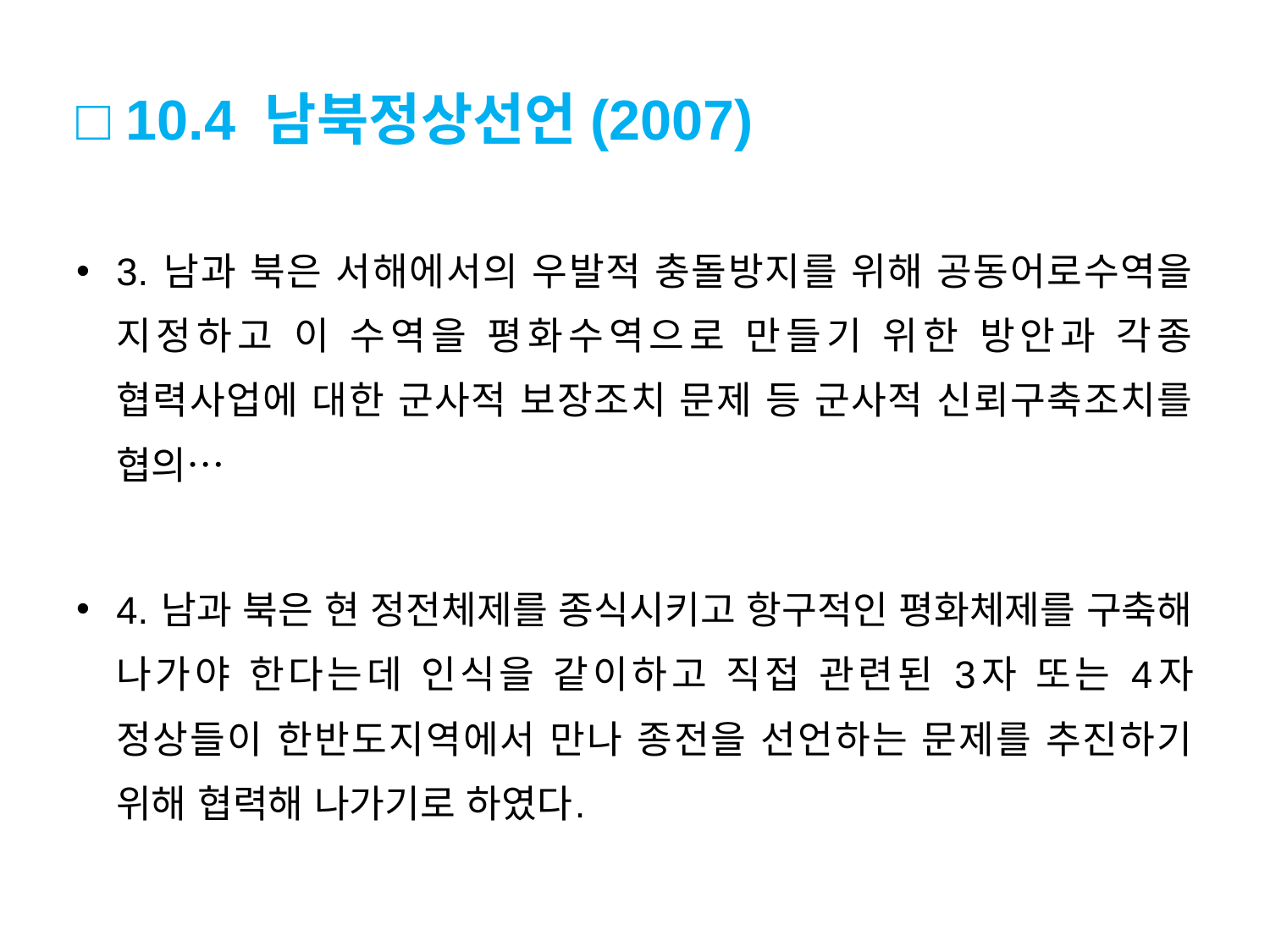

# □ 10.4 남북정상선언(2007)
3. 남과 북은 서해에서의 우발적 충돌방지를 위해 공동어로수역을 지정하고 이 수역을 평화수역으로 만들기 위한 방안과 각종 협력사업에 대한 군사적 보장조치 문제 등 군사적 신뢰구축조치를 협의…

4. 남과 북은 현 정전체제를 종식시키고 항구적인 평화체제를 구축해 나가야 한다는데 인식을 같이하고 직접 관련된 3자 또는 4자 정상들이 한반도지역에서 만나 종전을 선언하는 문제를 추진하기 위해 협력해 나가기로 하였다.